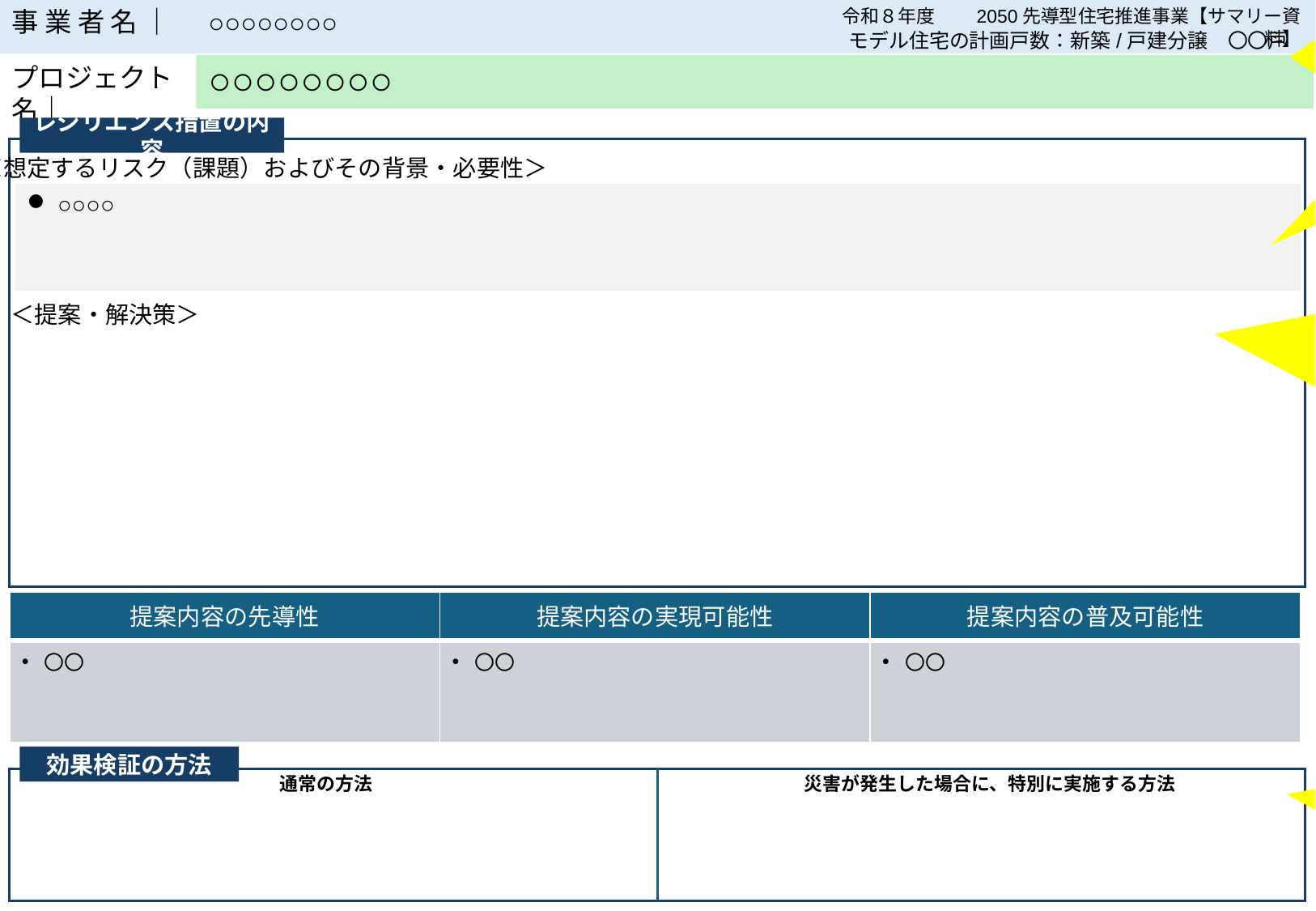

新築か既存か、及び戸建注文、戸建分譲、共同建分譲、賃貸の別の内訳を記載してください。
令和８年度　　2050先導型住宅推進事業【サマリー資料】
○○○○○○○○
モデル住宅の計画戸数：新築/戸建分譲　〇〇戸
# ○○○○○○○○
サマリー資料は1ページのみです。
すべて枠内に収めてください。
○○○○

提案・解決策では、① 平常時、発災時、発災直後、発災後の回復期のどのフェーズに対応する措置であるか、② 提案を実現するための手法、③ 措置の適用範囲（一戸単位での措置か、複数住戸単位での措置か）について、分かるようにご記載ください。

| 提案内容の先導性 | 提案内容の実現可能性 | 提案内容の普及可能性 |
| --- | --- | --- |
| 〇〇 | 〇〇 | 〇〇 |
○○○○○○○○○○○○○○○○○○○○○○○○
○○○○○○○○○○○○○○○○○○○○○○○○
○○○○○○○○○○○○○○○○○○○○○○○○
○○○○○○○○○○○○○○○○○○○○○○○○
○○○○○○○○○○○○○○○○○○○○○○○○
○○○○○○○○○○○○○○○○○○○○○○○○
効果検証の方法では、災害が発生した場合と災害が発生しなかった場合の両方を記載してください。